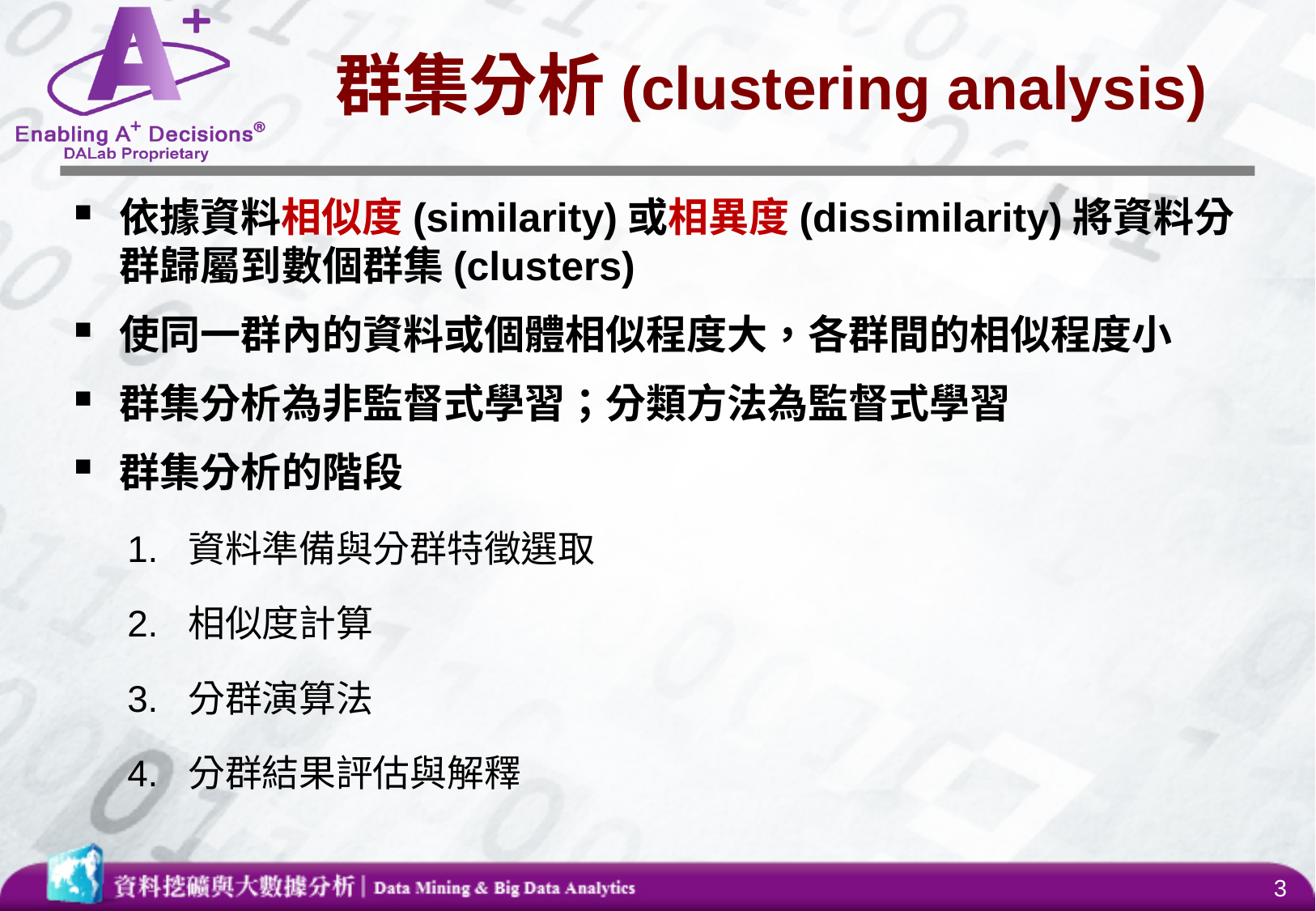

# 群集分析(clustering analysis)
依據資料相似度(similarity)或相異度(dissimilarity)將資料分群歸屬到數個群集(clusters)
使同一群內的資料或個體相似程度大，各群間的相似程度小
群集分析為非監督式學習；分類方法為監督式學習
群集分析的階段
資料準備與分群特徵選取
相似度計算
分群演算法
分群結果評估與解釋

3